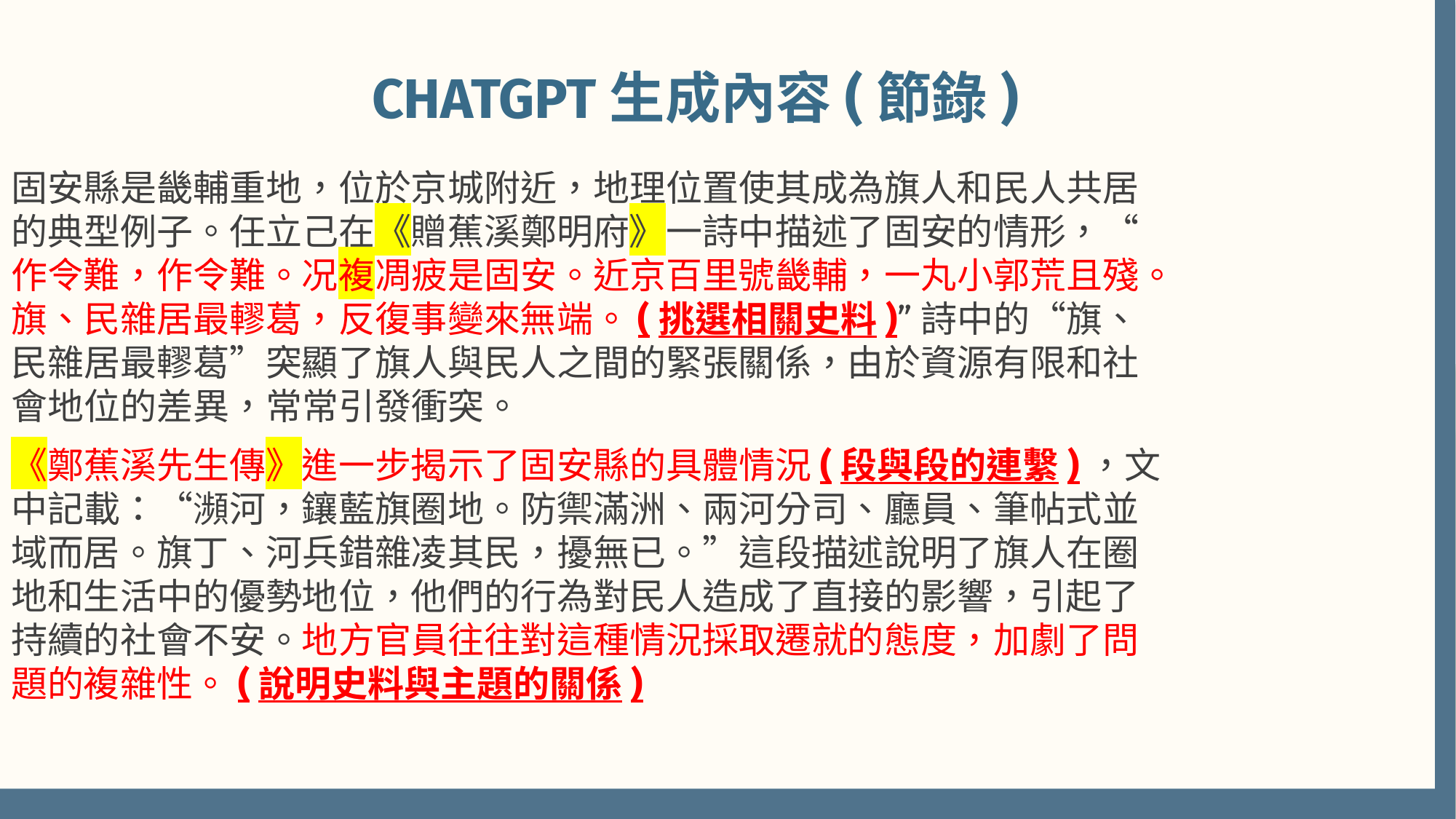

CHATGPT生成內容(節錄)
固安縣是畿輔重地，位於京城附近，地理位置使其成為旗人和民人共居的典型例子。任立己在《贈蕉溪鄭明府》一詩中描述了固安的情形，“作令難，作令難。况複凋疲是固安。近京百里號畿輔，一丸小郭荒且殘。旗、民雜居最轇葛，反復事變來無端。(挑選相關史料)”詩中的“旗、民雜居最轇葛”突顯了旗人與民人之間的緊張關係，由於資源有限和社會地位的差異，常常引發衝突。
《鄭蕉溪先生傳》進一步揭示了固安縣的具體情況(段與段的連繫)，文中記載：“瀕河，鑲藍旗圈地。防禦滿洲、兩河分司、廳員、筆帖式並域而居。旗丁、河兵錯雜凌其民，擾無已。”這段描述說明了旗人在圈地和生活中的優勢地位，他們的行為對民人造成了直接的影響，引起了持續的社會不安。地方官員往往對這種情況採取遷就的態度，加劇了問題的複雜性。(說明史料與主題的關係)